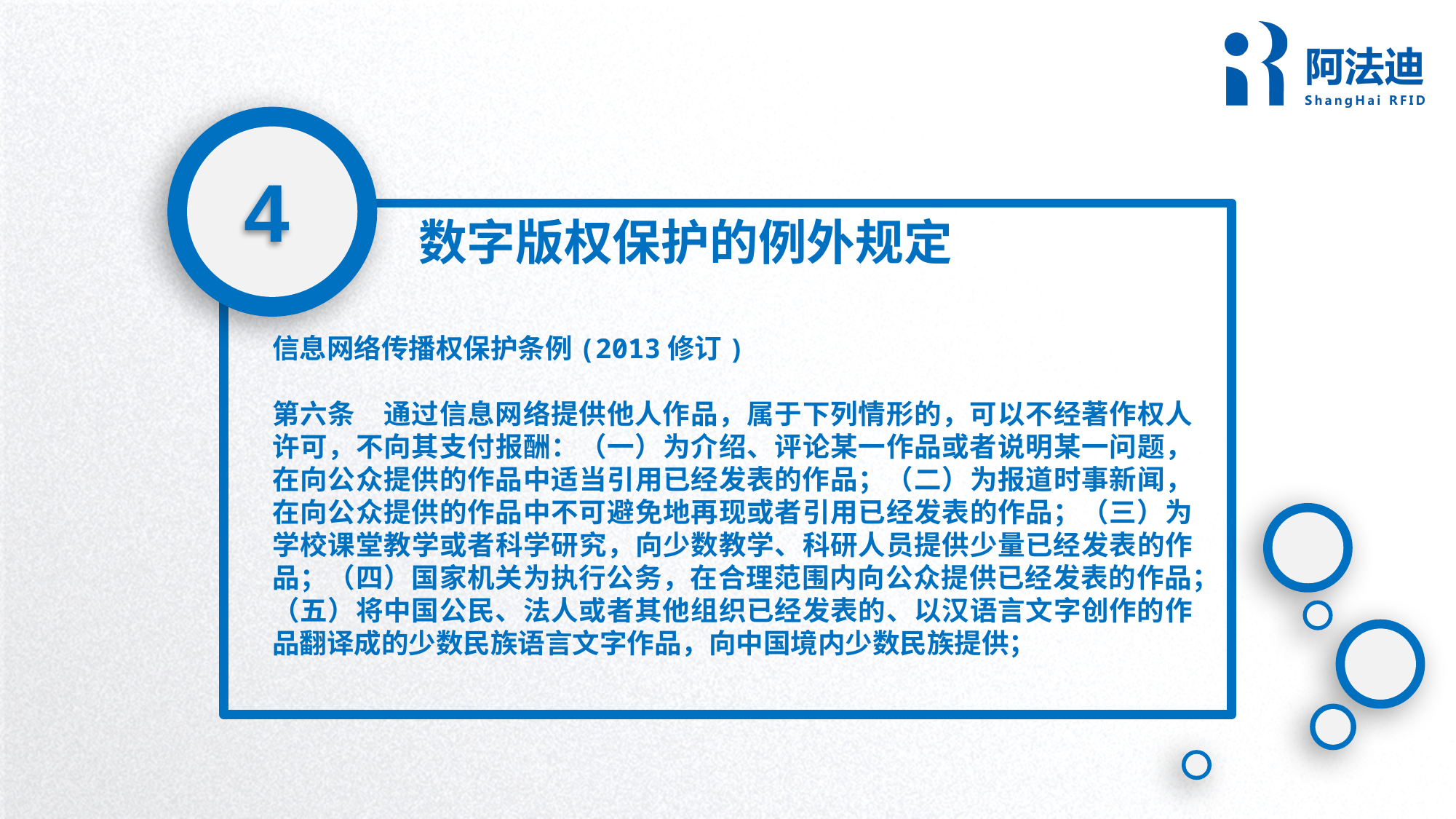

4

数字版权保护的例外规定
信息网络传播权保护条例(2013修订)

第六条　通过信息网络提供他人作品，属于下列情形的，可以不经著作权人许可，不向其支付报酬：（一）为介绍、评论某一作品或者说明某一问题，在向公众提供的作品中适当引用已经发表的作品；（二）为报道时事新闻，在向公众提供的作品中不可避免地再现或者引用已经发表的作品；（三）为学校课堂教学或者科学研究，向少数教学、科研人员提供少量已经发表的作品；（四）国家机关为执行公务，在合理范围内向公众提供已经发表的作品；（五）将中国公民、法人或者其他组织已经发表的、以汉语言文字创作的作品翻译成的少数民族语言文字作品，向中国境内少数民族提供；

延时符